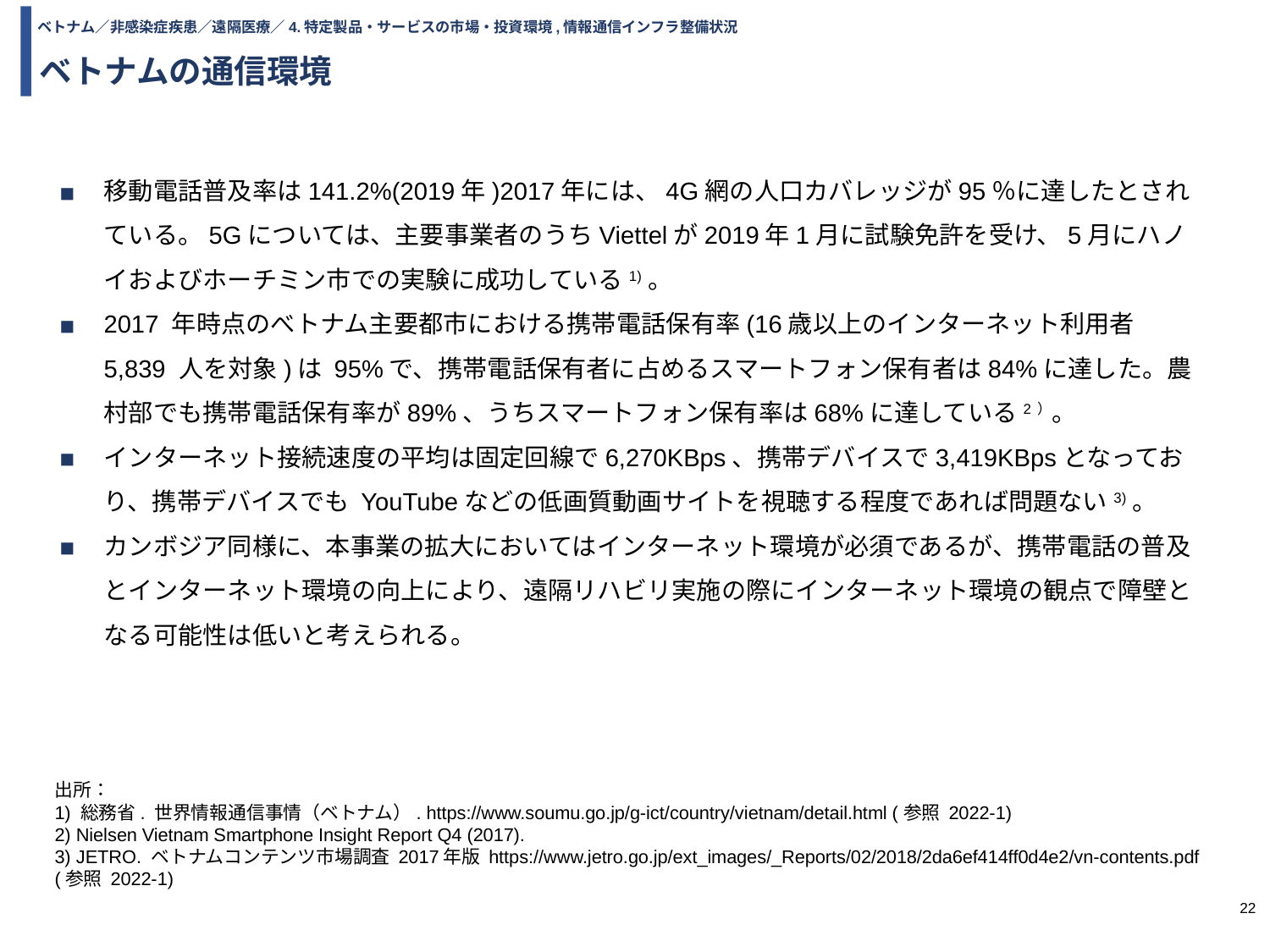

ベトナム／非感染症疾患／遠隔医療／4.特定製品・サービスの市場・投資環境,情報通信インフラ整備状況
# ベトナムの通信環境
移動電話普及率は141.2%(2019年)2017年には、4G網の人口カバレッジが95％に達したとされている。5Gについては、主要事業者のうちViettelが2019年1月に試験免許を受け、5月にハノイおよびホーチミン市での実験に成功している1)。
2017 年時点のべトナム主要都市における携帯電話保有率(16歳以上のインターネット利用者 5,839 人を対象)は 95%で、携帯電話保有者に占めるスマートフォン保有者は84%に達した。農村部でも携帯電話保有率が89%、うちスマートフォン保有率は68%に達している2）。
インターネット接続速度の平均は固定回線で6,270KBps、携帯デバイスで3,419KBpsとなっており、携帯デバイスでも YouTubeなどの低画質動画サイトを視聴する程度であれば問題ない3)。
カンボジア同様に、本事業の拡大においてはインターネット環境が必須であるが、携帯電話の普及とインターネット環境の向上により、遠隔リハビリ実施の際にインターネット環境の観点で障壁となる可能性は低いと考えられる。
出所：
1) 総務省. 世界情報通信事情（ベトナム）. https://www.soumu.go.jp/g-ict/country/vietnam/detail.html (参照 2022-1)
2) Nielsen Vietnam Smartphone Insight Report Q4 (2017).
3) JETRO. ベトナムコンテンツ市場調査 2017年版 https://www.jetro.go.jp/ext_images/_Reports/02/2018/2da6ef414ff0d4e2/vn-contents.pdf (参照 2022-1)

22